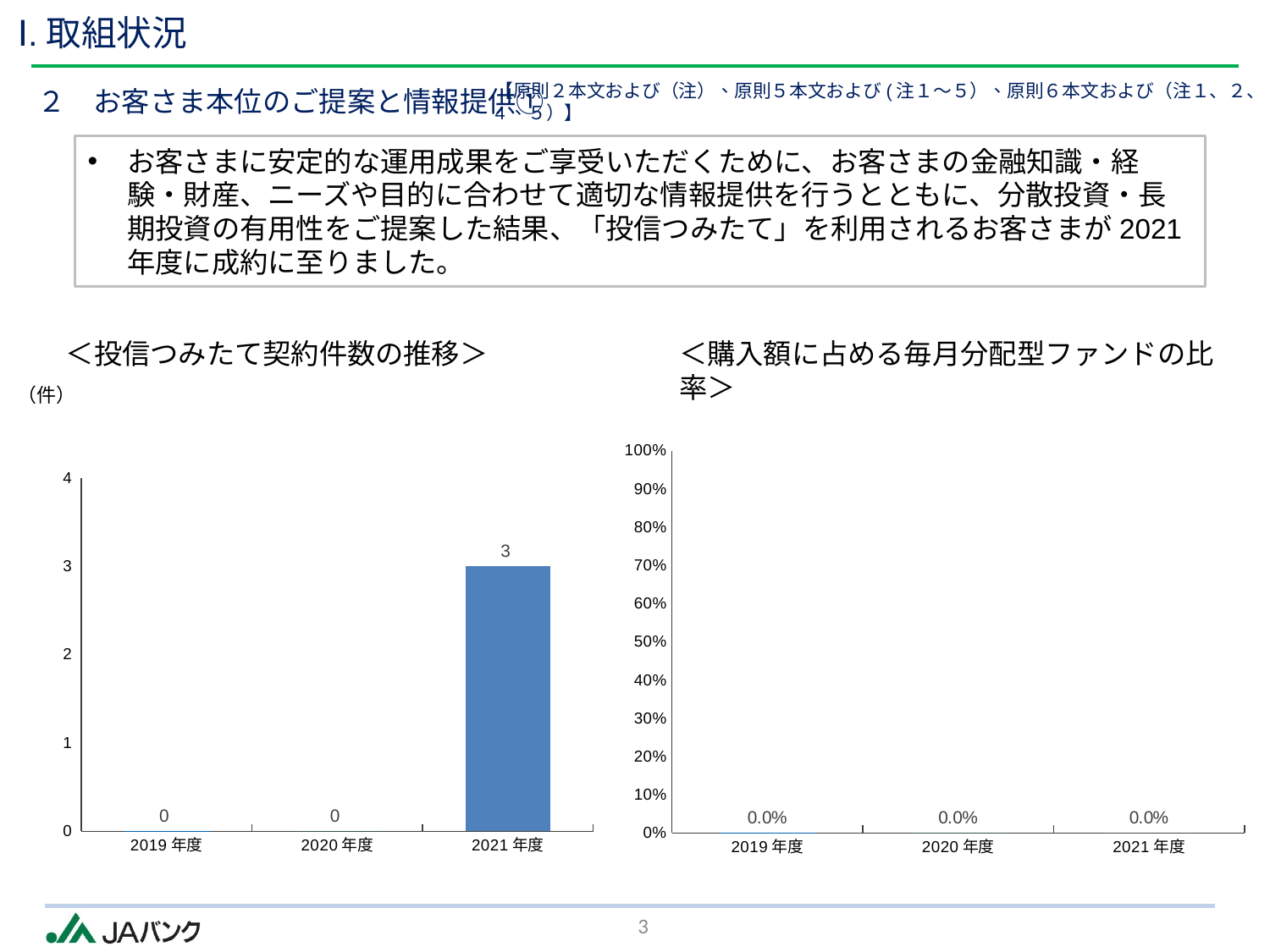

# Ⅰ.取組状況
２　お客さま本位のご提案と情報提供①
【原則２本文および（注）、原則５本文および(注１～５）、原則６本文および（注１、２、4、５）】
お客さまに安定的な運用成果をご享受いただくために、お客さまの金融知識・経験・財産、ニーズや目的に合わせて適切な情報提供を行うとともに、分散投資・長期投資の有用性をご提案した結果、「投信つみたて」を利用されるお客さまが2021年度に成約に至りました。

### Chart

| Category |  |
|---|---|
| 2019年度 | 0.0 |
| 2020年度 | 0.0 |
| 2021年度 | 3.0 |
＜投信つみたて契約件数の推移＞
＜購入額に占める毎月分配型ファンドの比率＞
（件）

### Chart

| Category |  |
|---|---|
| 2019年度 | 0.0 |
| 2020年度 | 0.0 |
| 2021年度 | 0.0 |